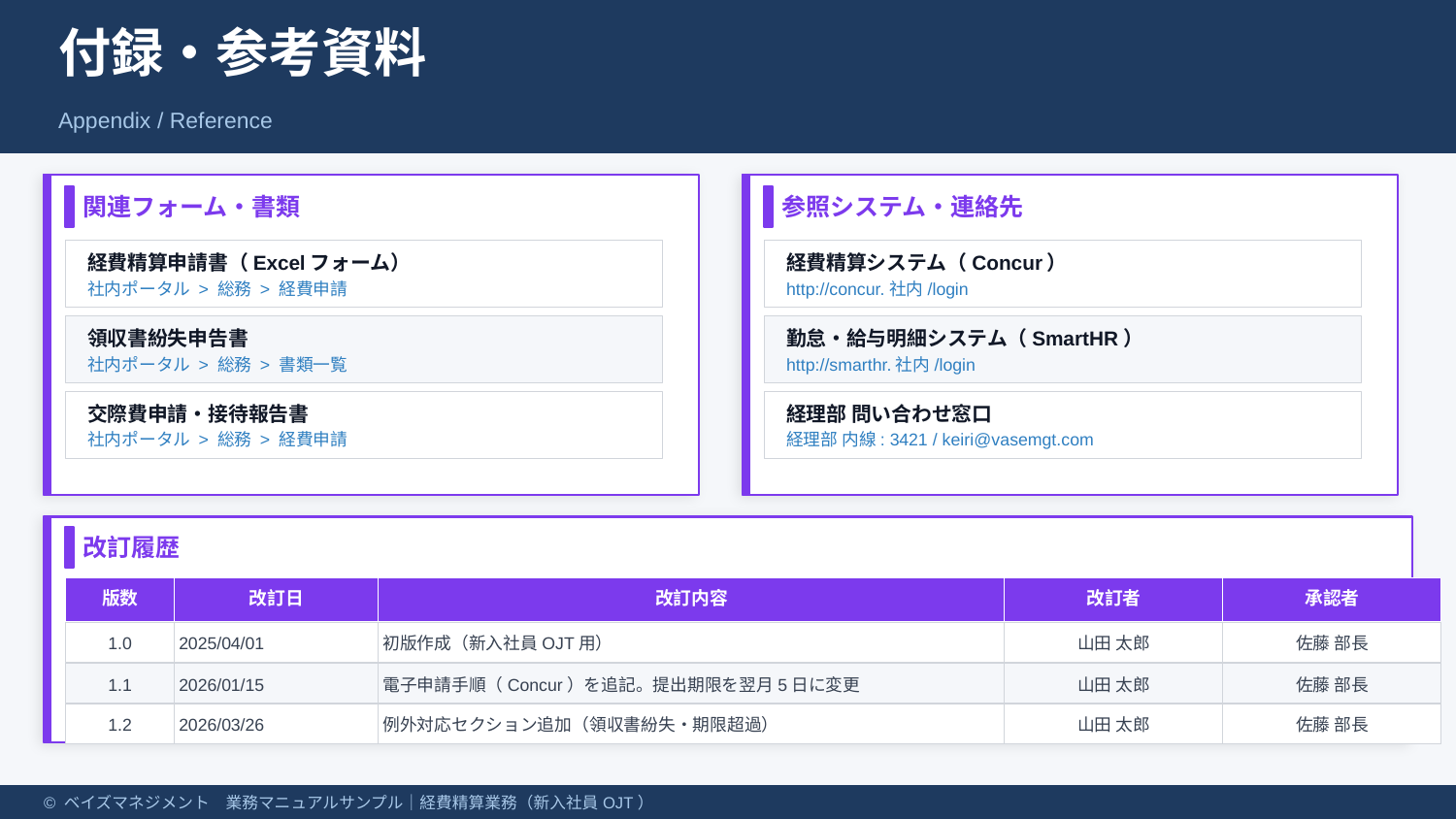

付録・参考資料
Appendix / Reference

関連フォーム・書類

参照システム・連絡先

経費精算申請書（Excelフォーム）
経費精算システム（Concur）
社内ポータル > 総務 > 経費申請
http://concur.社内/login

領収書紛失申告書
勤怠・給与明細システム（SmartHR）
社内ポータル > 総務 > 書類一覧
http://smarthr.社内/login

交際費申請・接待報告書
経理部 問い合わせ窓口
社内ポータル > 総務 > 経費申請
経理部 内線: 3421 / keiri@vasemgt.com

改訂履歴

版数
改訂日
改訂内容
改訂者
承認者

1.0
2025/04/01
初版作成（新入社員OJT用）
山田 太郎
佐藤 部長

1.1
2026/01/15
電子申請手順（Concur）を追記。提出期限を翌月5日に変更
山田 太郎
佐藤 部長

1.2
2026/03/26
例外対応セクション追加（領収書紛失・期限超過）
山田 太郎
佐藤 部長

© ベイズマネジメント　業務マニュアルサンプル｜経費精算業務（新入社員OJT）